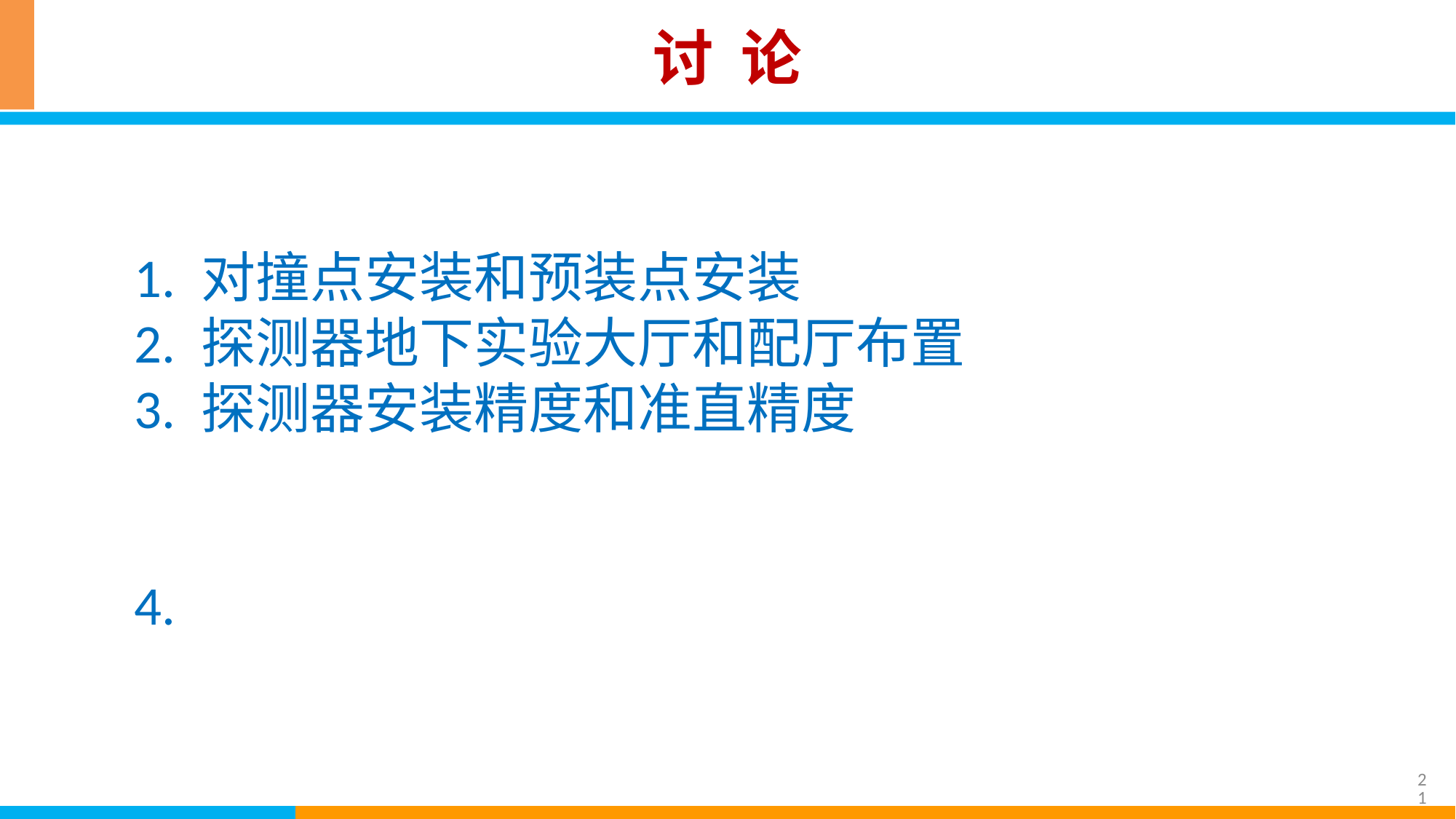

# 讨  论
1. 对撞点安装和预装点安装
2. 探测器地下实验大厅和配厅布置
3. 探测器安装精度和准直精度

4.
21